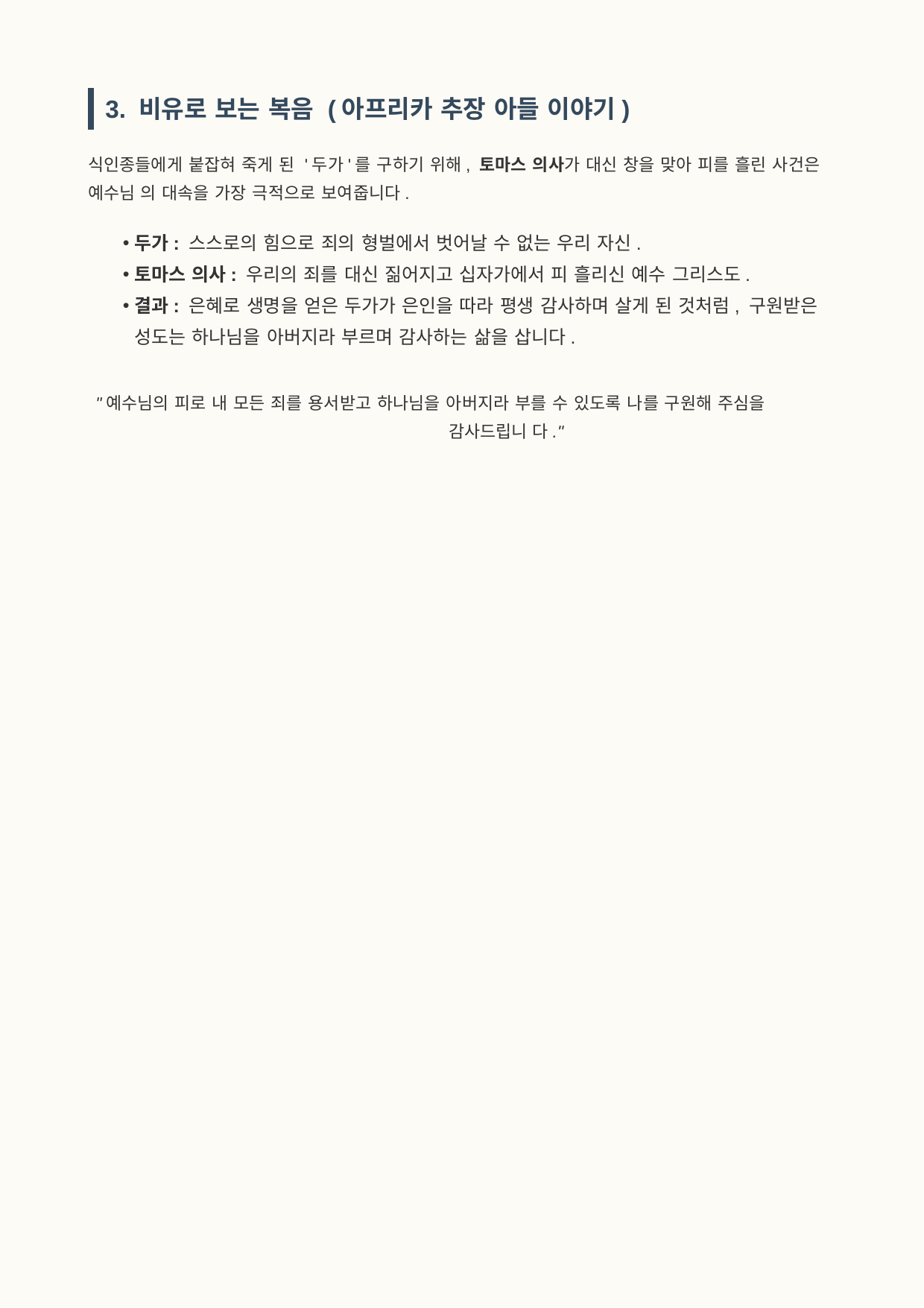

3. 비유로 보는 복음 (아프리카 추장 아들 이야기)
식인종들에게 붙잡혀 죽게 된 '두가'를 구하기 위해, 토마스 의사가 대신 창을 맞아 피를 흘린 사건은 예수님 의 대속을 가장 극적으로 보여줍니다.

두가: 스스로의 힘으로 죄의 형벌에서 벗어날 수 없는 우리 자신.
토마스 의사: 우리의 죄를 대신 짊어지고 십자가에서 피 흘리신 예수 그리스도.
결과: 은혜로 생명을 얻은 두가가 은인을 따라 평생 감사하며 살게 된 것처럼, 구원받은 성도는 하나님을 아버지라 부르며 감사하는 삶을 삽니다.

"예수님의 피로 내 모든 죄를 용서받고 하나님을 아버지라 부를 수 있도록 나를 구원해 주심을 감사드립니 다."